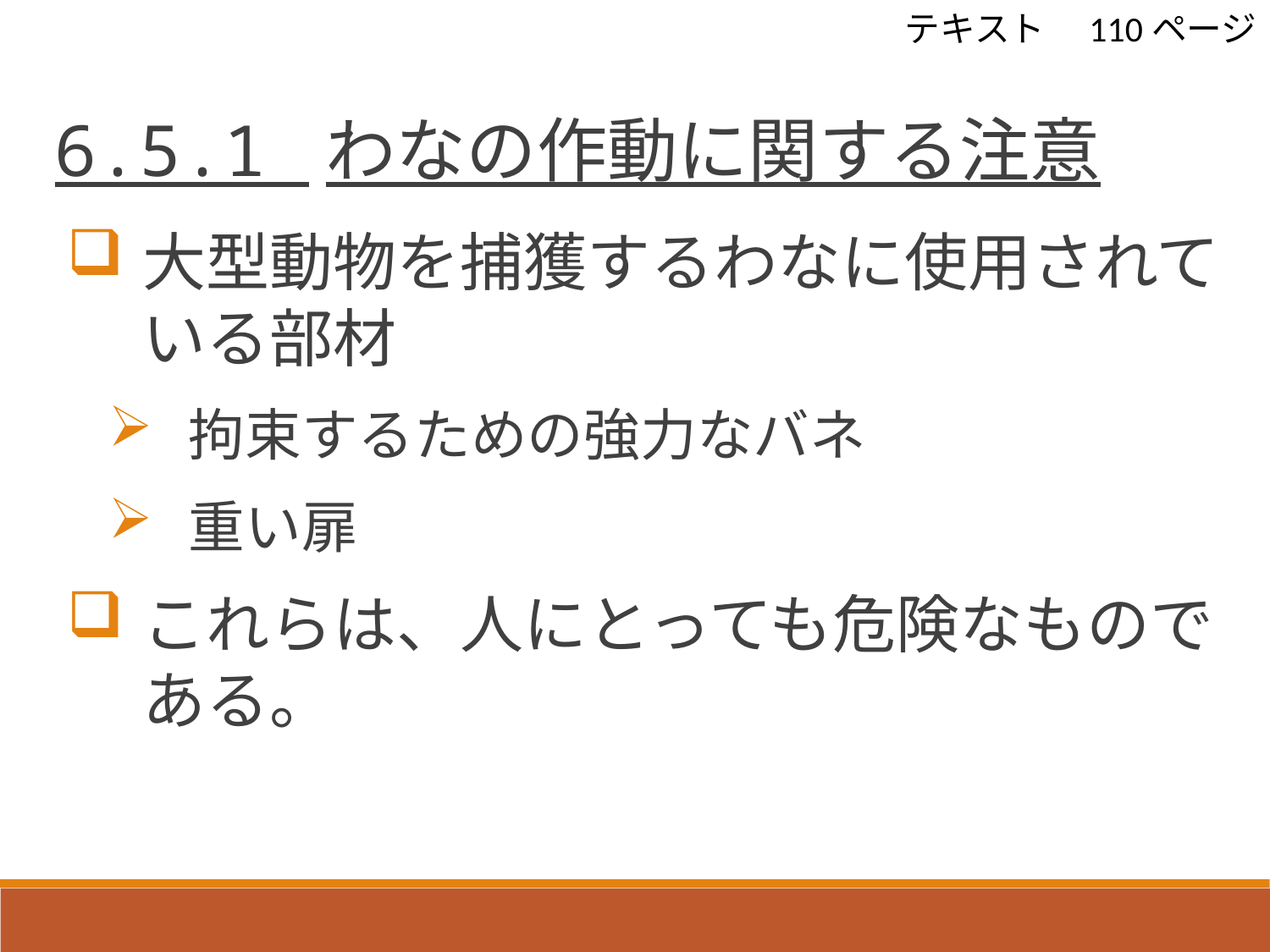

テキスト　110ページ
 6.5.1 わなの作動に関する注意
大型動物を捕獲するわなに使用されている部材
拘束するための強力なバネ
重い扉
これらは、人にとっても危険なものである。